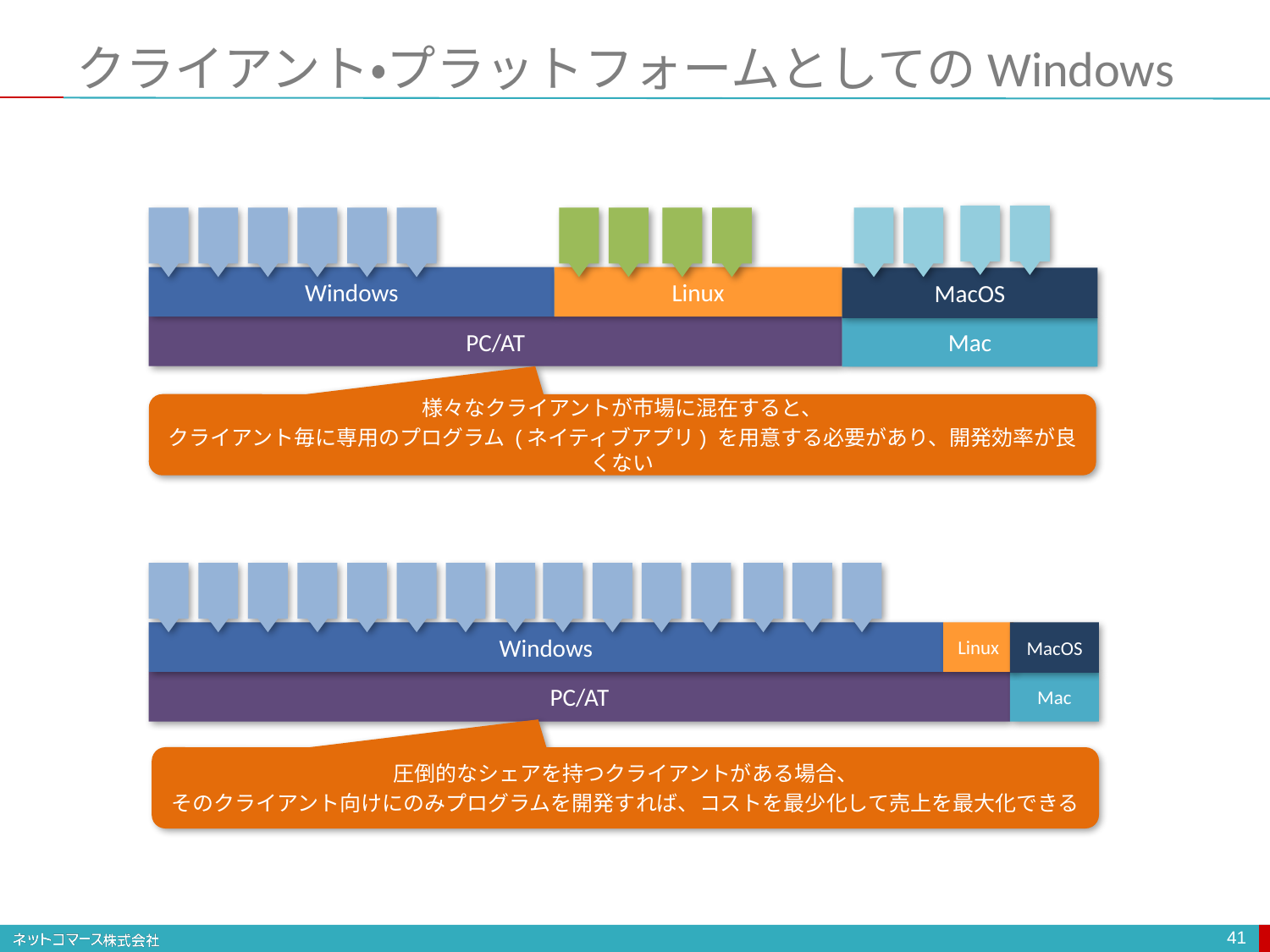

# クライアント・プラットフォームとしてのWindows

Windows
Linux
MacOS
PC/AT
Mac
様々なクライアントが市場に混在すると、
クライアント毎に専用のプログラム (ネイティブアプリ) を用意する必要があり、開発効率が良くない

Windows
Linux
MacOS
PC/AT
Mac
圧倒的なシェアを持つクライアントがある場合、
そのクライアント向けにのみプログラムを開発すれば、コストを最少化して売上を最大化できる
41